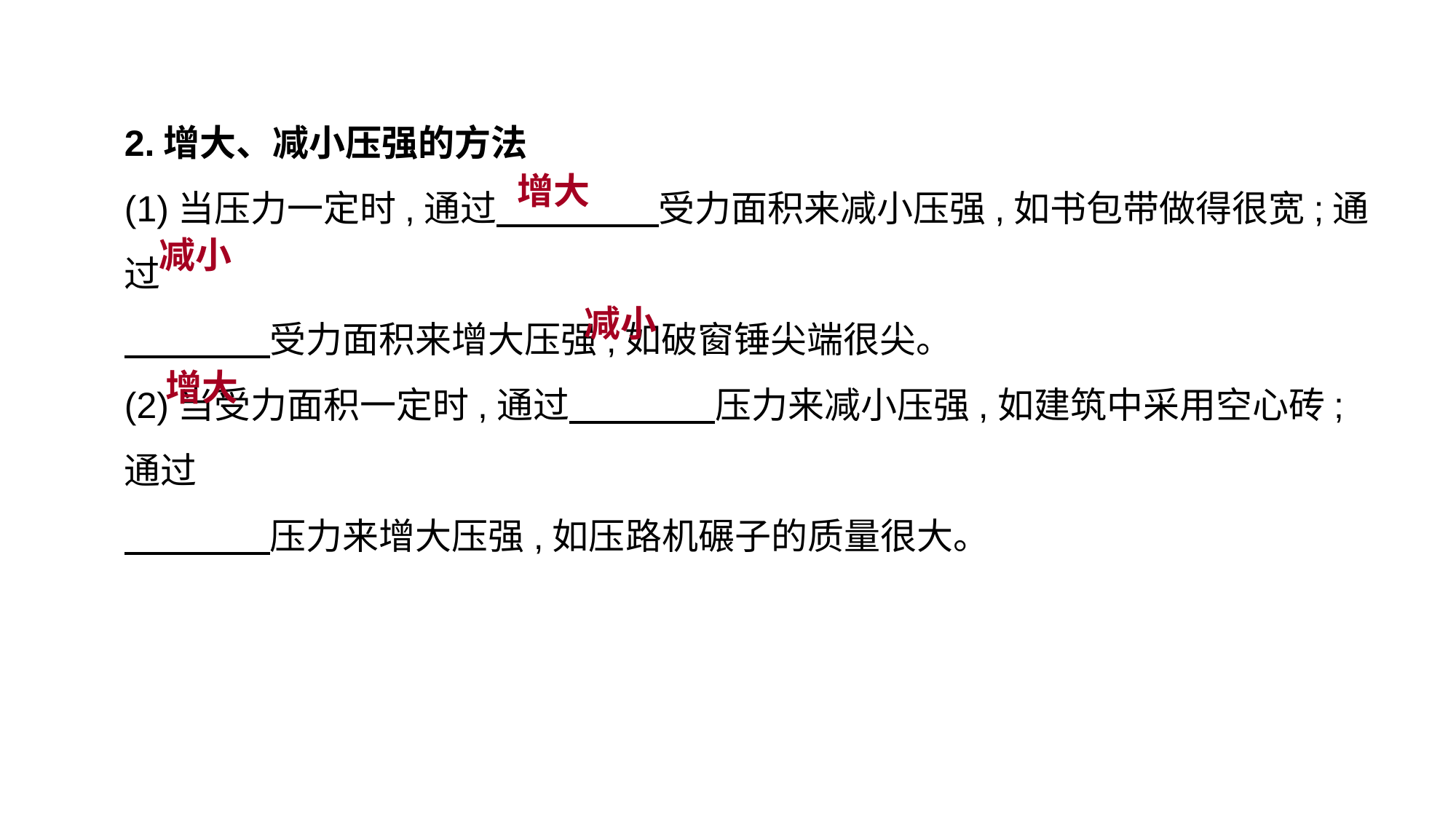

2.增大、减小压强的方法
(1)当压力一定时,通过　　  　　受力面积来减小压强,如书包带做得很宽;通过
　　　　受力面积来增大压强,如破窗锤尖端很尖。
(2)当受力面积一定时,通过　　　　压力来减小压强,如建筑中采用空心砖;通过
　　　　压力来增大压强,如压路机碾子的质量很大。
增大
减小
减小
增大